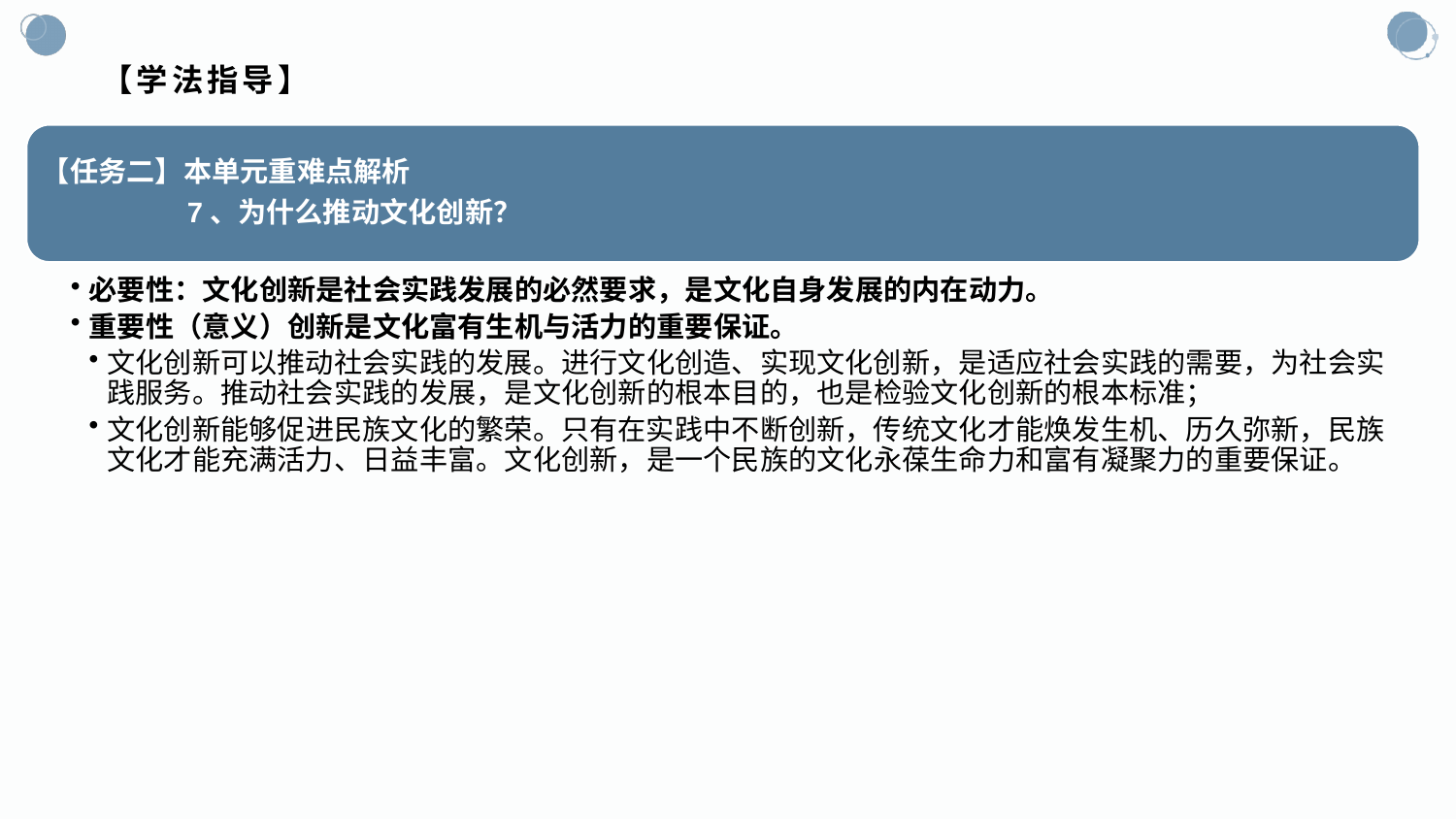

# 【学法指导】
【任务二】本单元重难点解析
	7、为什么推动文化创新？
必要性：文化创新是社会实践发展的必然要求，是文化自身发展的内在动力。
重要性（意义）创新是文化富有生机与活力的重要保证。
文化创新可以推动社会实践的发展。进行文化创造、实现文化创新，是适应社会实践的需要，为社会实践服务。推动社会实践的发展，是文化创新的根本目的，也是检验文化创新的根本标准；
文化创新能够促进民族文化的繁荣。只有在实践中不断创新，传统文化才能焕发生机、历久弥新，民族文化才能充满活力、日益丰富。文化创新，是一个民族的文化永葆生命力和富有凝聚力的重要保证。